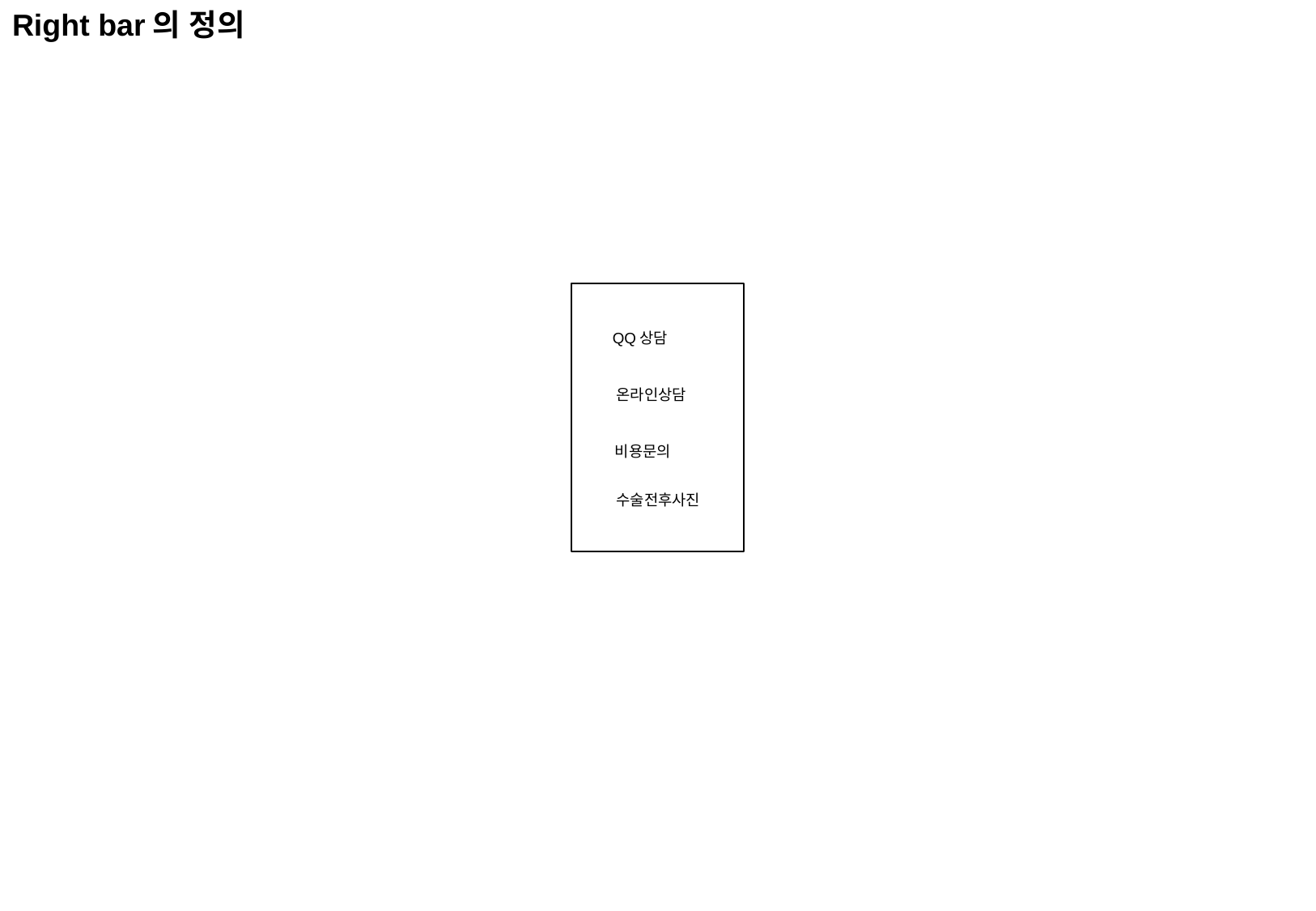

# Right bar의 정의

QQ상담
온라인상담
비용문의
수술전후사진